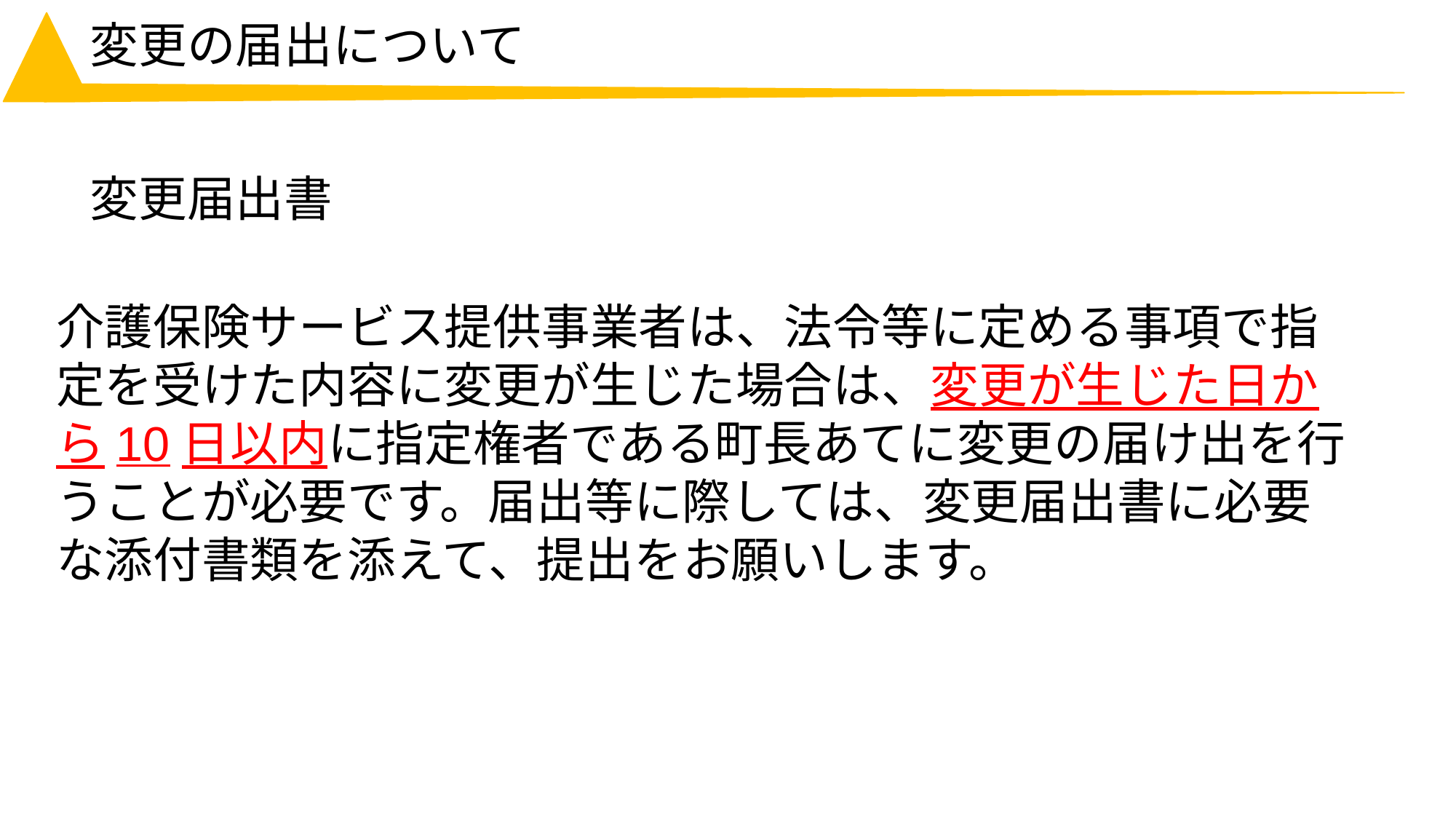

# 変更の届出について
変更届出書
介護保険サービス提供事業者は、法令等に定める事項で指定を受けた内容に変更が生じた場合は、変更が生じた日から10日以内に指定権者である町長あてに変更の届け出を行うことが必要です。届出等に際しては、変更届出書に必要な添付書類を添えて、提出をお願いします。